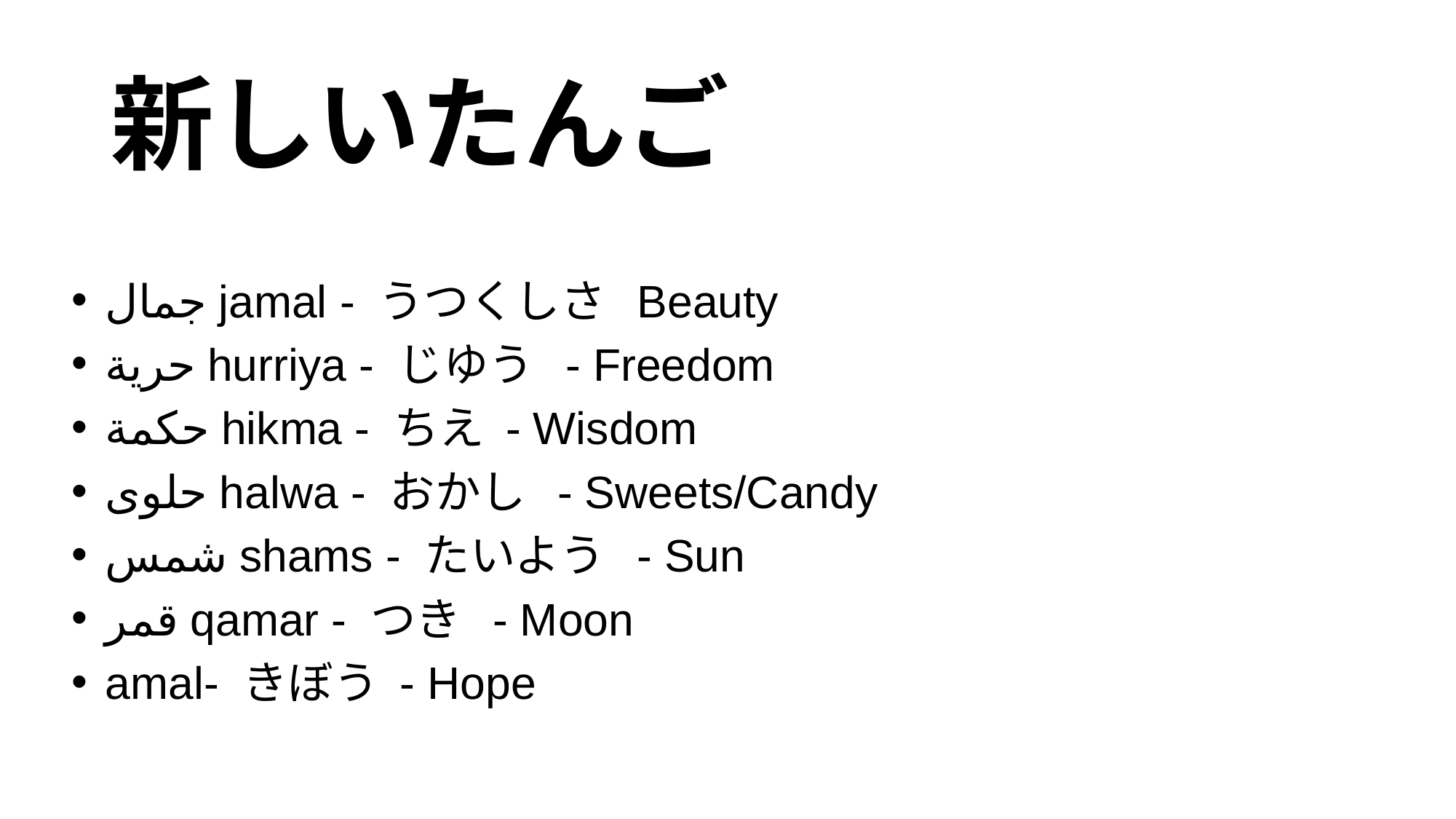

# 新しいたんご
جمال jamal - うつくしさ  Beauty
حرية hurriya - じゆう  - Freedom
حكمة hikma - ちえ - Wisdom
حلوى halwa - おかし  - Sweets/Candy
شمس shams - たいよう  - Sun
قمر qamar - つき  - Moon
amal- きぼう - Hope